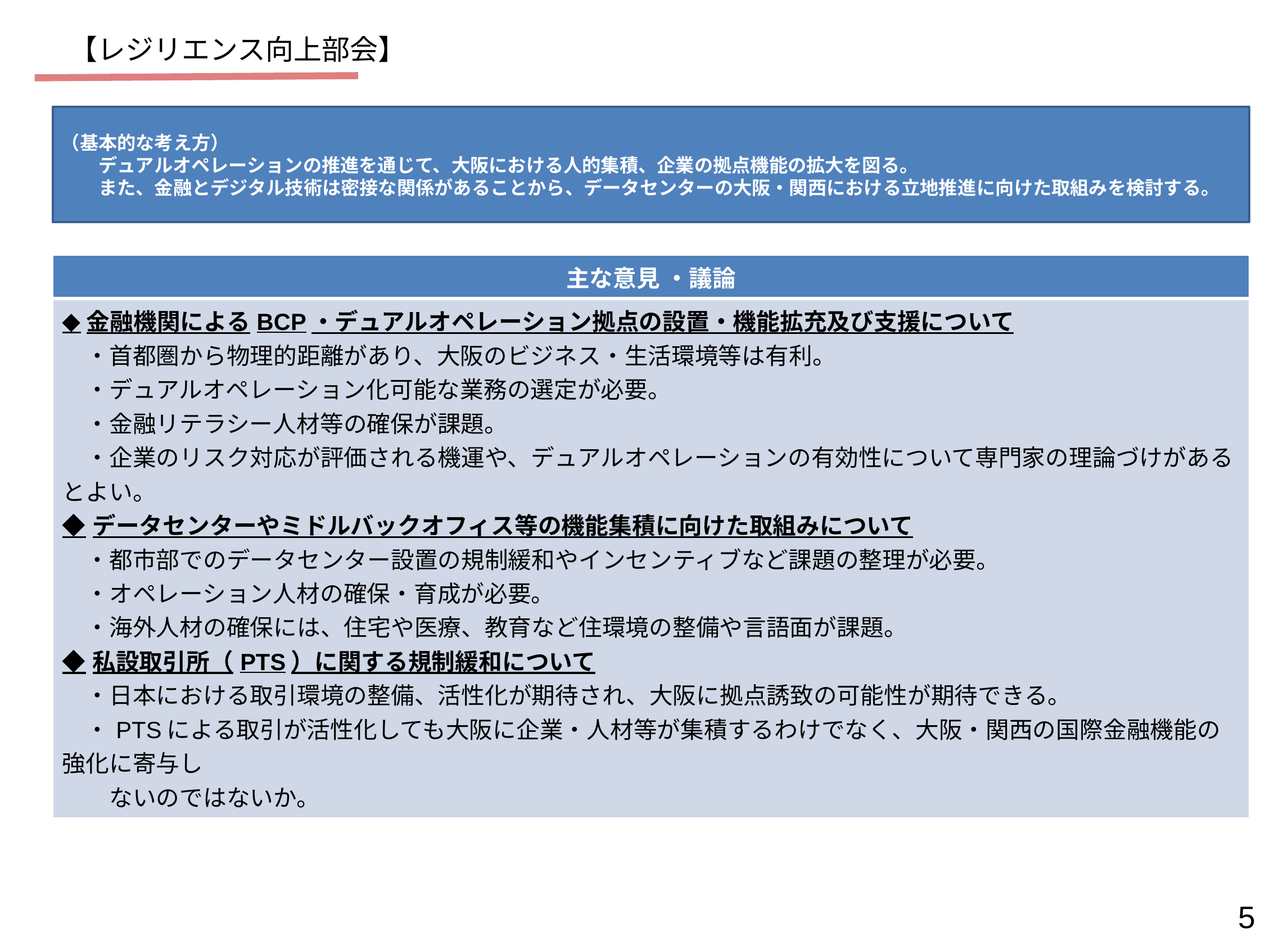

【レジリエンス向上部会】
（基本的な考え方）
　　デュアルオペレーションの推進を通じて、大阪における人的集積、企業の拠点機能の拡大を図る。
　　また、金融とデジタル技術は密接な関係があることから、データセンターの大阪・関西における立地推進に向けた取組みを検討する。
| 主な意見 ・議論 |
| --- |
| ◆金融機関によるBCP・デュアルオペレーション拠点の設置・機能拡充及び支援について 　・首都圏から物理的距離があり、大阪のビジネス・生活環境等は有利。 　・デュアルオペレーション化可能な業務の選定が必要。　 　・金融リテラシー人材等の確保が課題。 　・企業のリスク対応が評価される機運や、デュアルオペレーションの有効性について専門家の理論づけがあるとよい。 ◆データセンターやミドルバックオフィス等の機能集積に向けた取組みについて 　・都市部でのデータセンター設置の規制緩和やインセンティブなど課題の整理が必要。 　・オペレーション人材の確保・育成が必要。 　・海外人材の確保には、住宅や医療、教育など住環境の整備や言語面が課題。 ◆私設取引所（PTS）に関する規制緩和について 　・日本における取引環境の整備、活性化が期待され、大阪に拠点誘致の可能性が期待できる。 　・PTSによる取引が活性化しても大阪に企業・人材等が集積するわけでなく、大阪・関西の国際金融機能の強化に寄与し 　　ないのではないか。 |
5